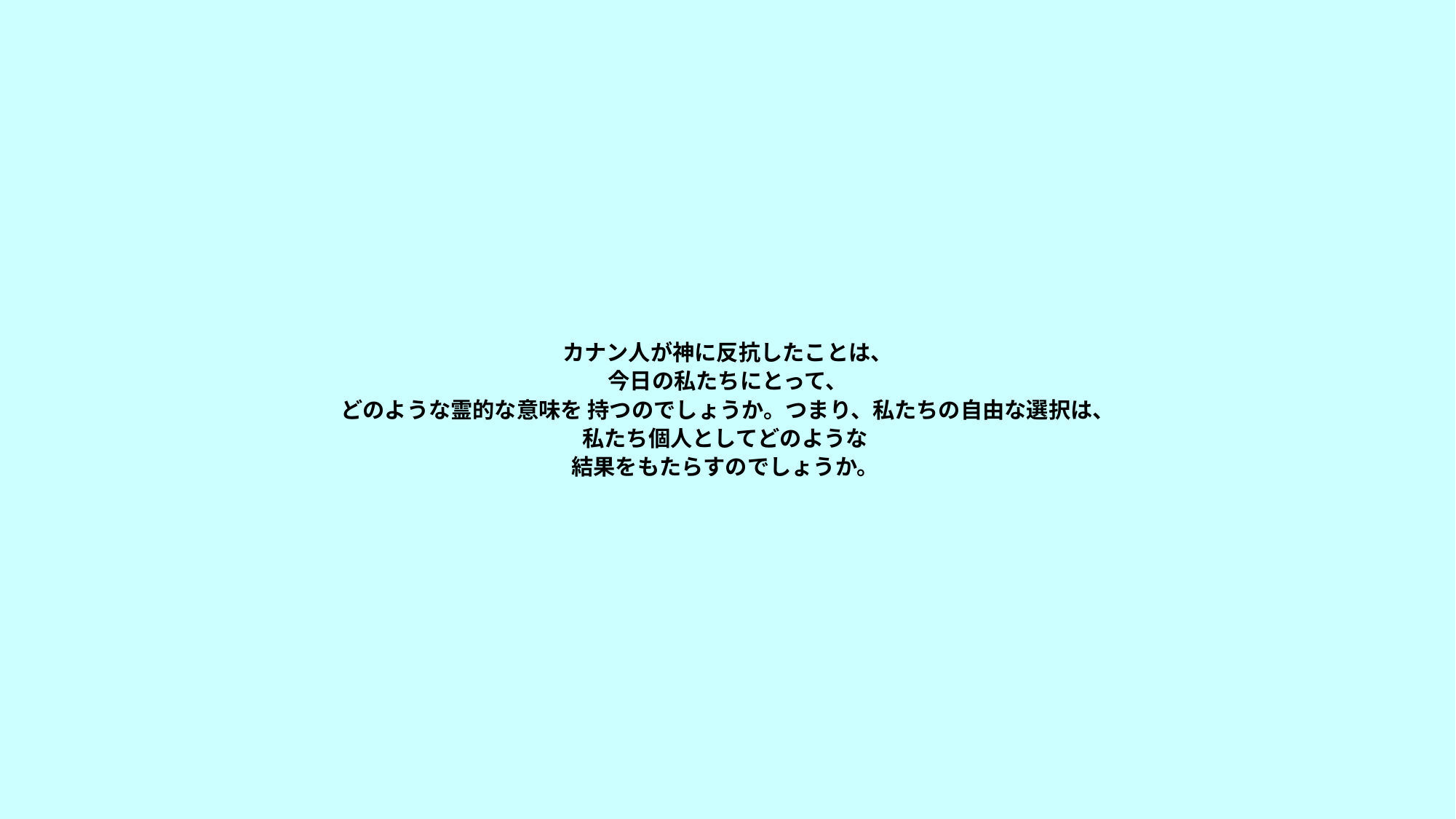

# カナン人が神に反抗したことは、 今日の私たちにとって、 どのような霊的な意味を 持つのでしょうか。つまり、私たちの自由な選択は、 私たち個人としてどのような 結果をもたらすのでしょうか。